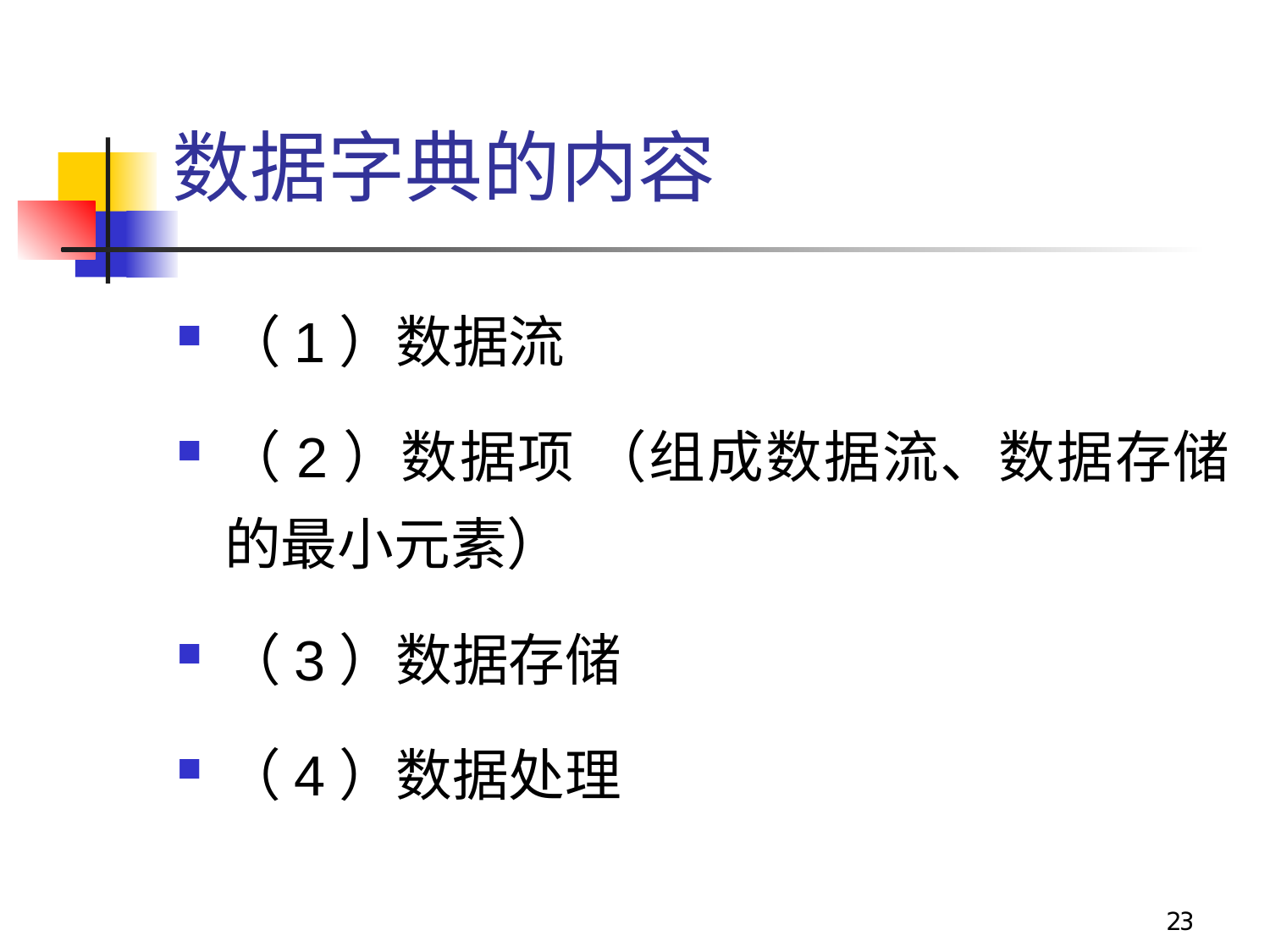

# 数据字典的内容
（1）数据流
（2）数据项 （组成数据流、数据存储的最小元素）
（3）数据存储
（4）数据处理

23